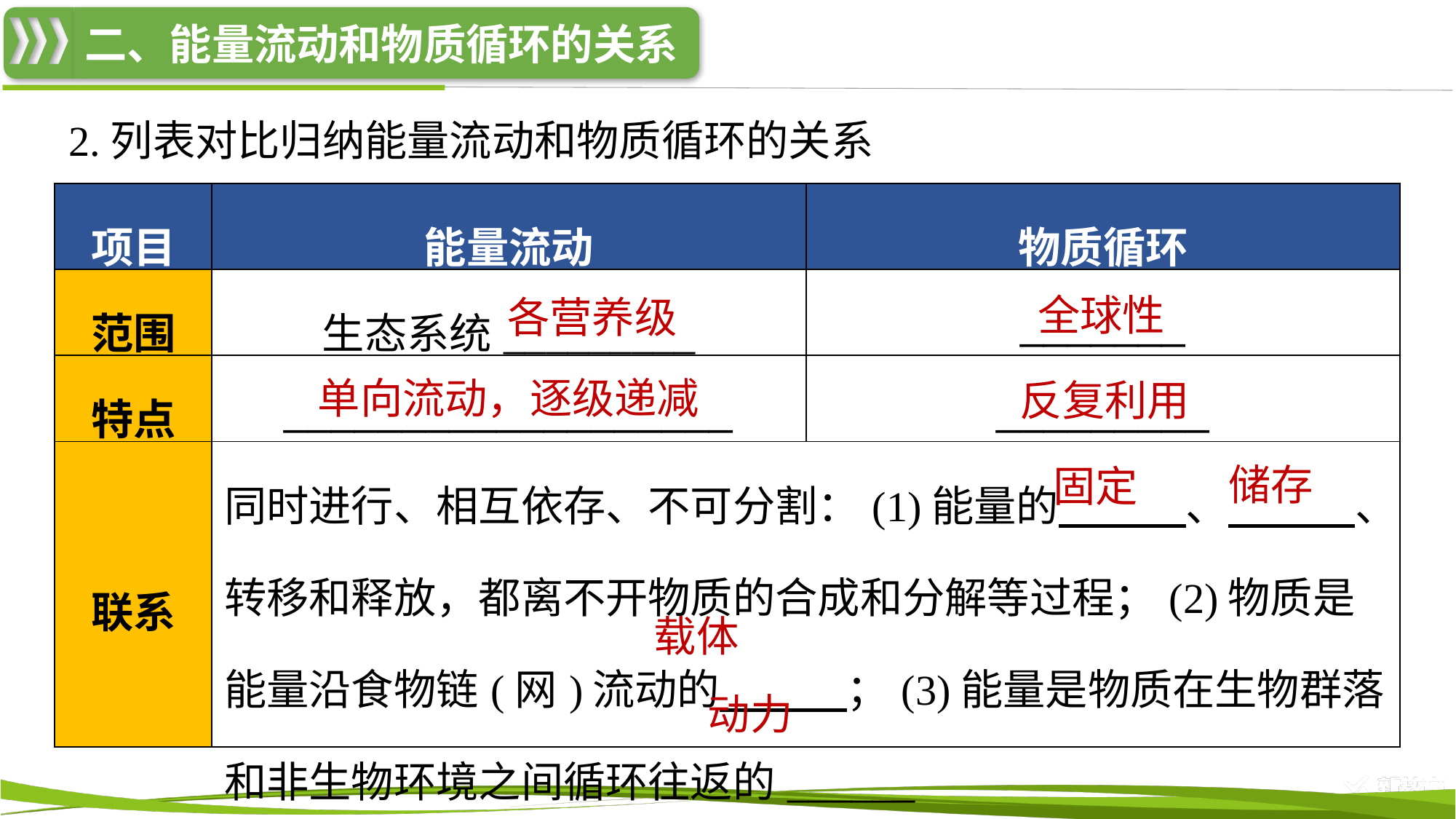

2.列表对比归纳能量流动和物质循环的关系
| 项目 | 能量流动 | 物质循环 |
| --- | --- | --- |
| 范围 | 生态系统\_\_\_\_\_\_\_\_\_ | \_\_\_\_\_\_\_ |
| 特点 | \_\_\_\_\_\_\_\_\_\_\_\_\_\_\_\_\_\_\_ | \_\_\_\_\_\_\_\_\_ |
| 联系 | 同时进行、相互依存、不可分割：(1)能量的　　　、　　　、转移和释放，都离不开物质的合成和分解等过程；(2)物质是能量沿食物链(网)流动的　　　；(3)能量是物质在生物群落和非生物环境之间循环往返的\_\_\_\_\_\_ |  |
全球性
各营养级
单向流动，逐级递减
反复利用
储存
固定
载体
动力